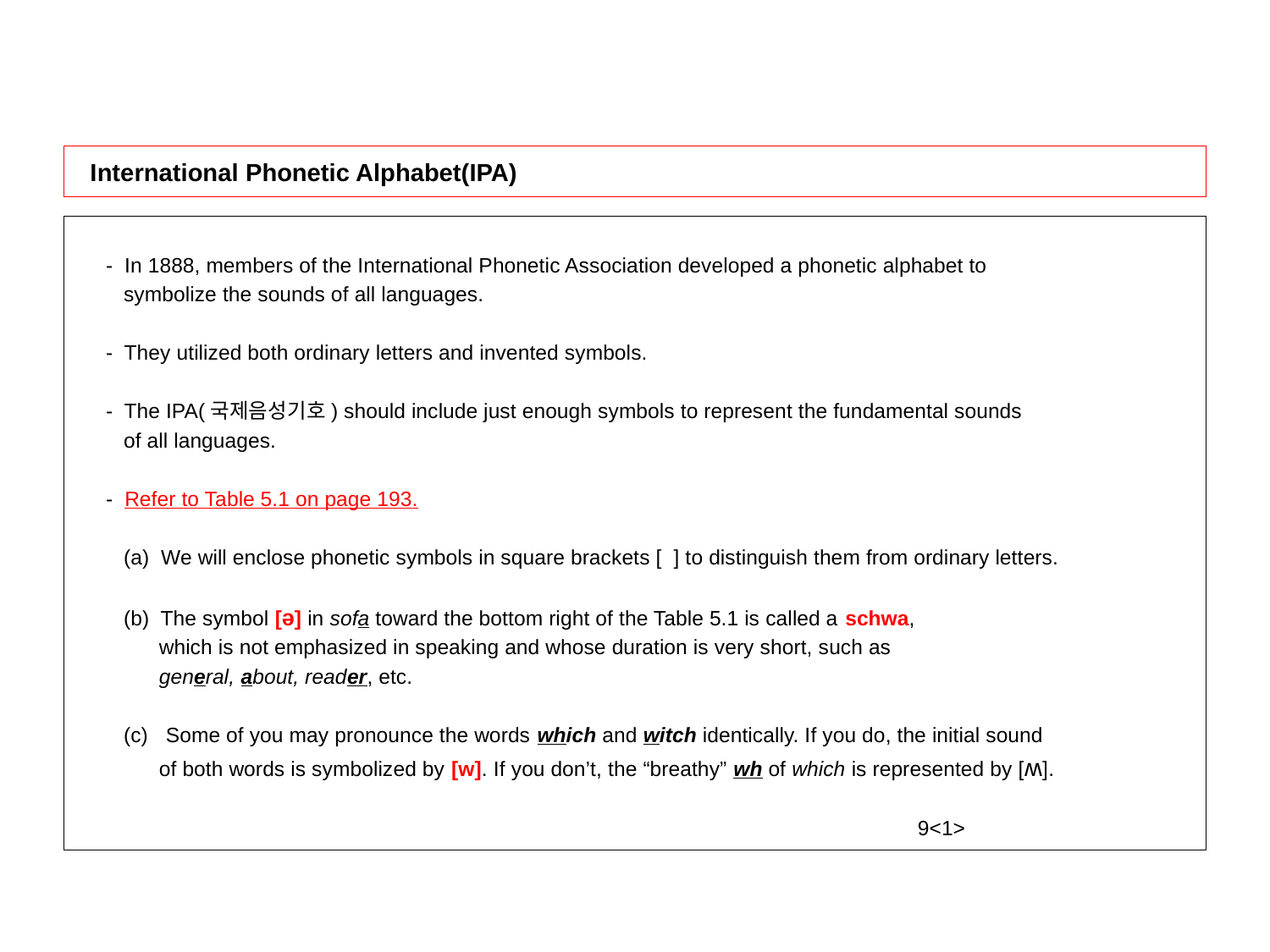

# International Phonetic Alphabet(IPA)

     -  In 1888, members of the International Phonetic Association developed a phonetic alphabet to
        symbolize the sounds of all languages.

     -  They utilized both ordinary letters and invented symbols.

     -  The IPA(국제음성기호) should include just enough symbols to represent the fundamental sounds
        of all languages.

     -  Refer to Table 5.1 on page 193.

        (a)  We will enclose phonetic symbols in square brackets [  ] to distinguish them from ordinary letters.

        (b)  The symbol [ə] in sofa toward the bottom right of the Table 5.1 is called a schwa,
              which is not emphasized in speaking and whose duration is very short, such as
              general, about, reader, etc.

        (c)   Some of you may pronounce the words which and witch identically. If you do, the initial sound
              of both words is symbolized by [w]. If you don’t, the “breathy” wh of which is represented by [ʍ].

                                                                                                                                              9<1>